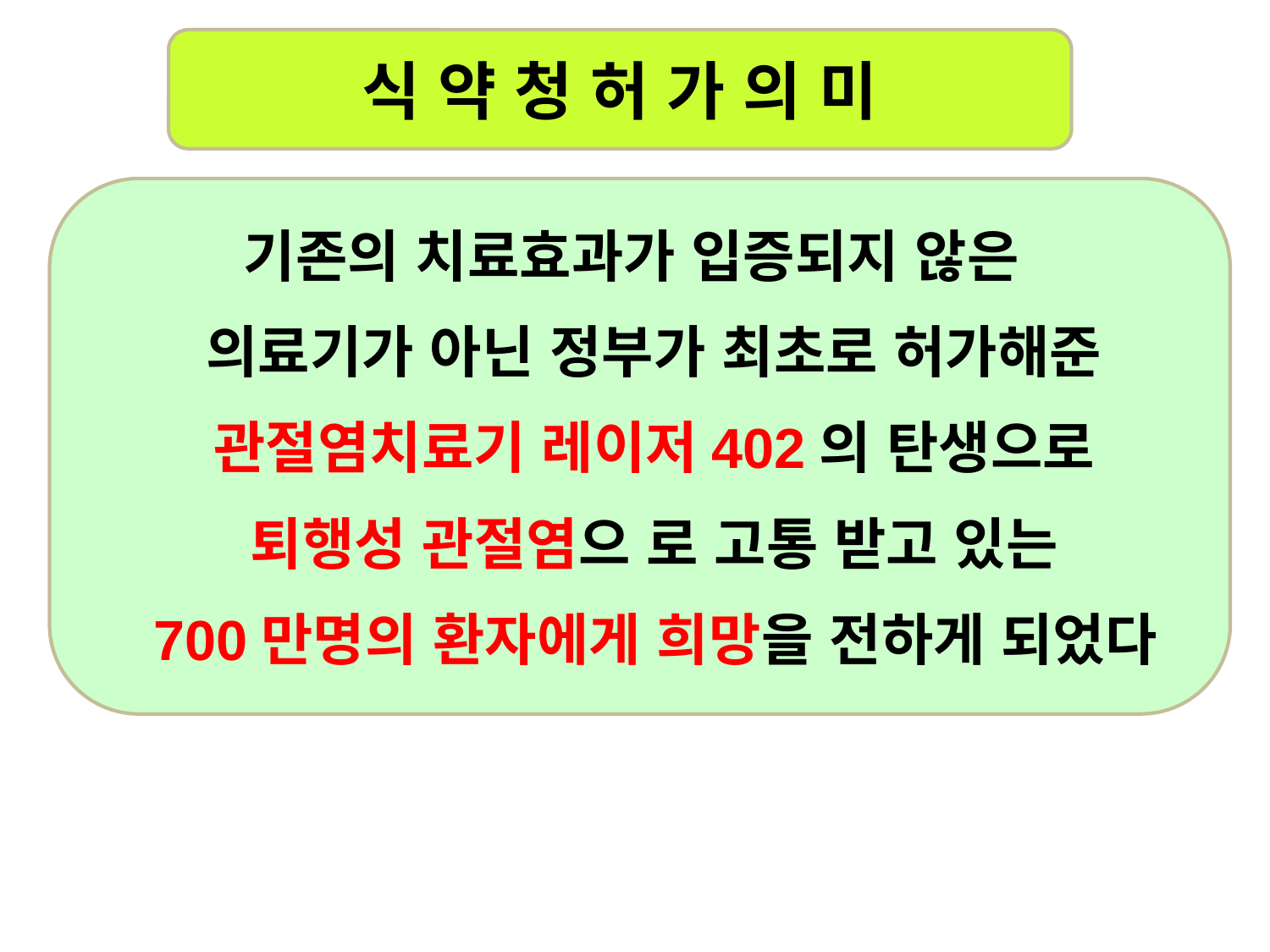

식 약 청 허 가 의 미
기존의 치료효과가 입증되지 않은
  의료기가 아닌 정부가 최초로 허가해준
  관절염치료기 레이저402의 탄생으로
  퇴행성 관절염으 로 고통 받고 있는
  700만명의 환자에게 희망을 전하게 되었다